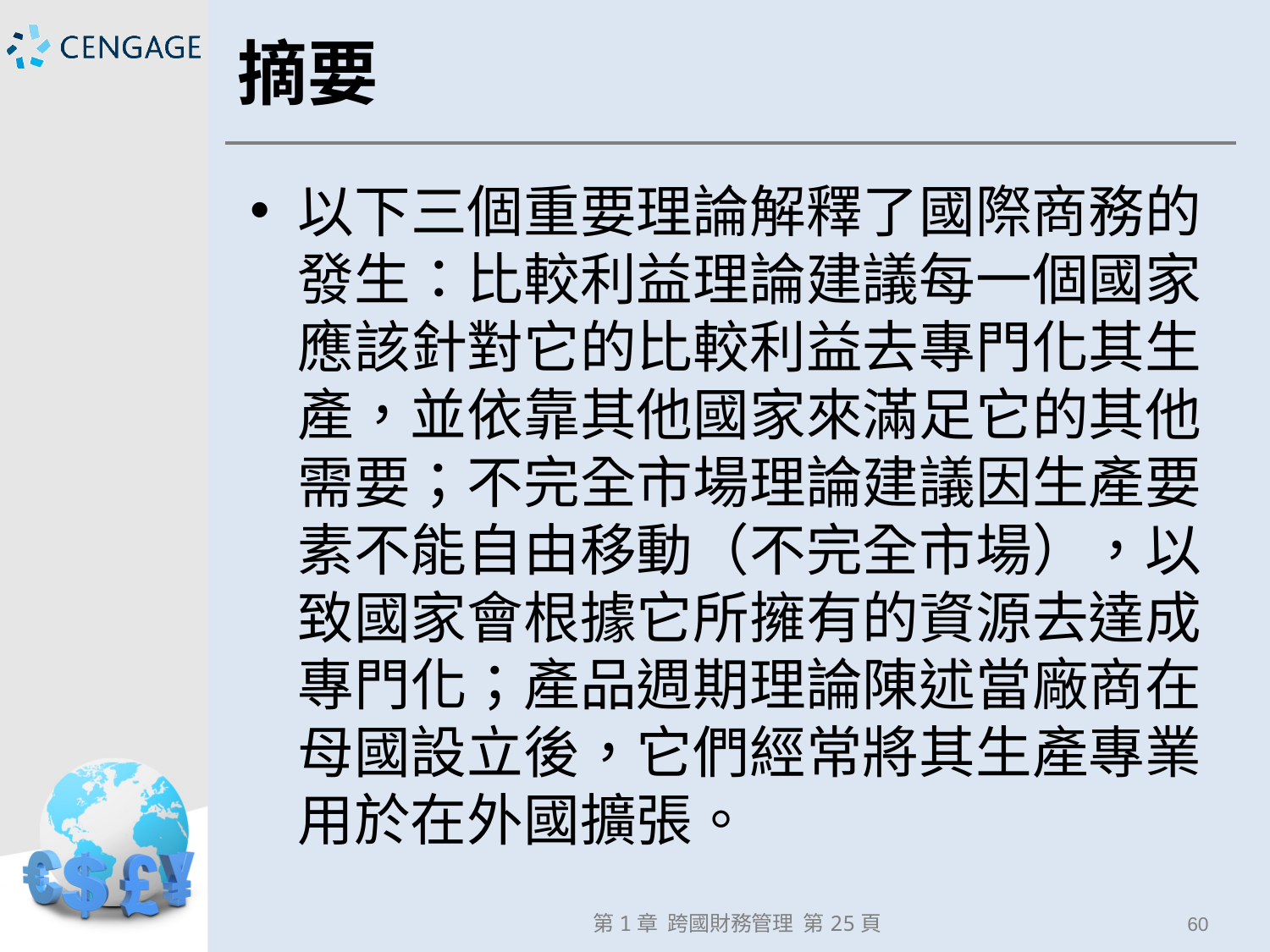

# 摘要
以下三個重要理論解釋了國際商務的發生：比較利益理論建議每一個國家應該針對它的比較利益去專門化其生產，並依靠其他國家來滿足它的其他需要；不完全市場理論建議因生產要素不能自由移動（不完全市場），以致國家會根據它所擁有的資源去達成專門化；產品週期理論陳述當廠商在母國設立後，它們經常將其生產專業用於在外國擴張。
第1章  跨國財務管理  第25頁
60